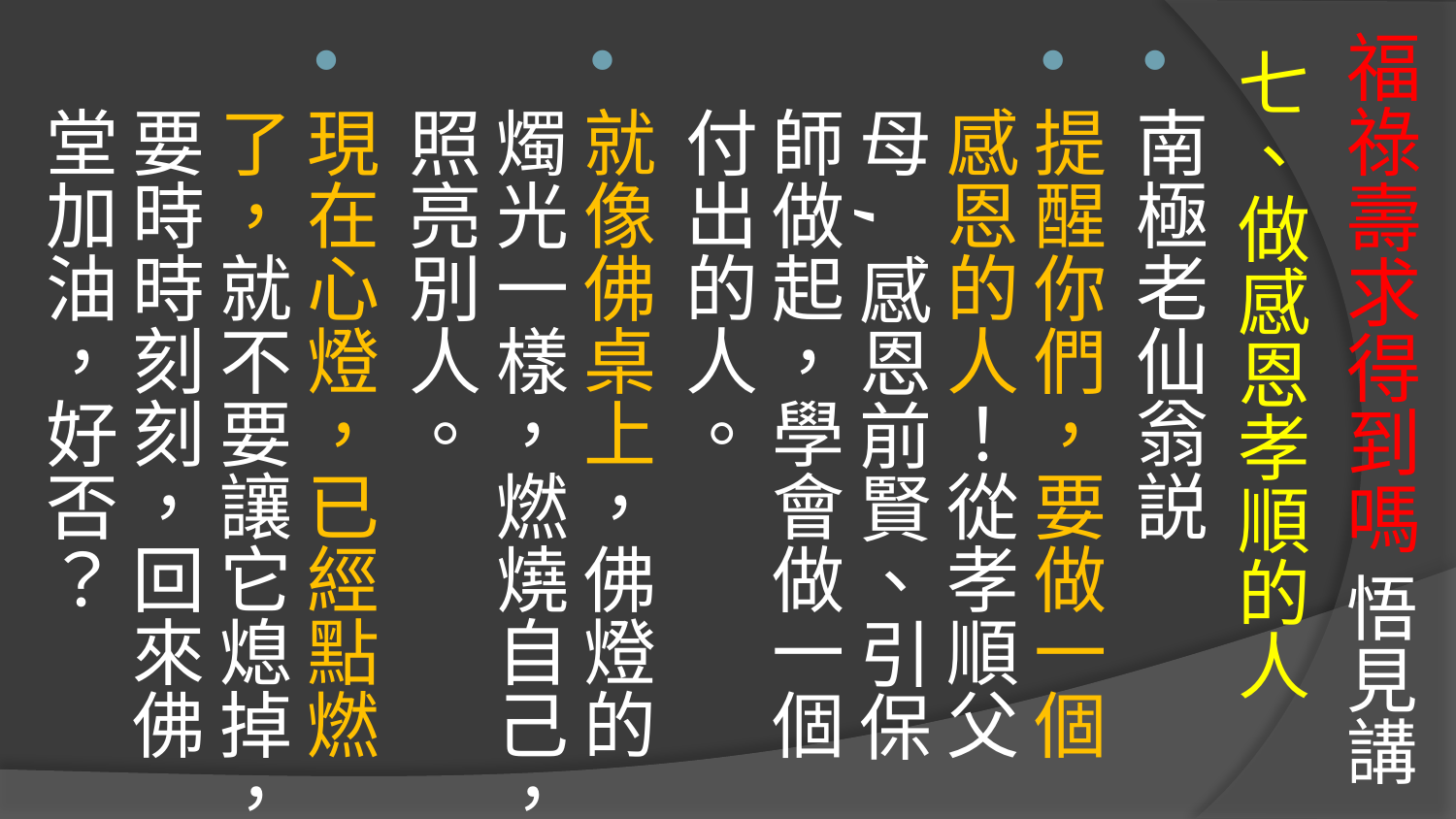

# 福祿壽求得到嗎 悟見講
七、做感恩孝順的人
南極老仙翁説
提醒你們，要做一個感恩的人！從孝順父母,感恩前賢、引保師做起，學會做一個付出的人。
就像佛桌上，佛燈的燭光一樣，燃燒自己，照亮別人。
現在心燈，已經點燃了，就不要讓它熄掉，要時時刻刻，回來佛堂加油，好否？